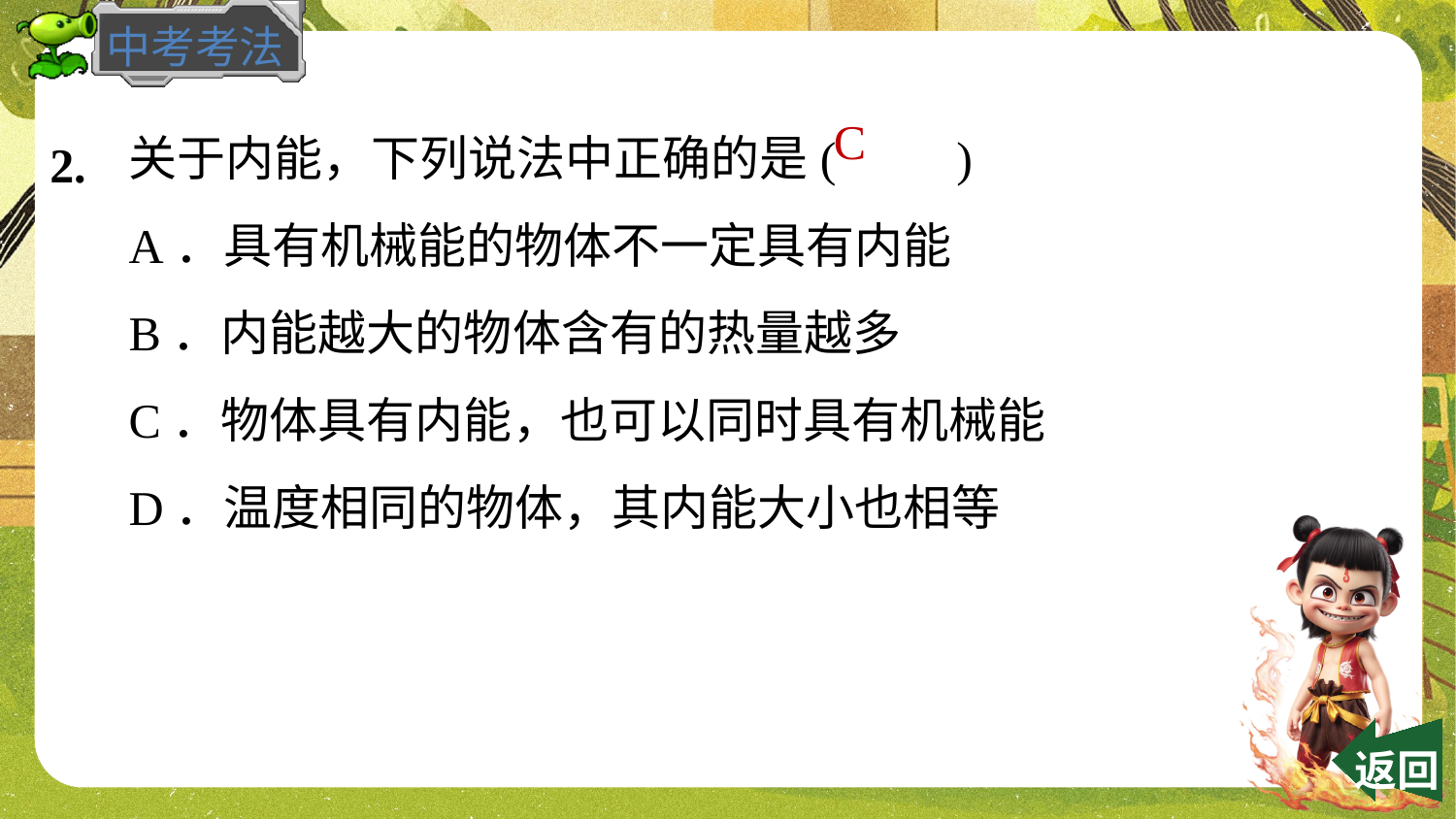

关于内能，下列说法中正确的是(　　)
A．具有机械能的物体不一定具有内能
B．内能越大的物体含有的热量越多
C．物体具有内能，也可以同时具有机械能
D．温度相同的物体，其内能大小也相等
2.
C
 返回